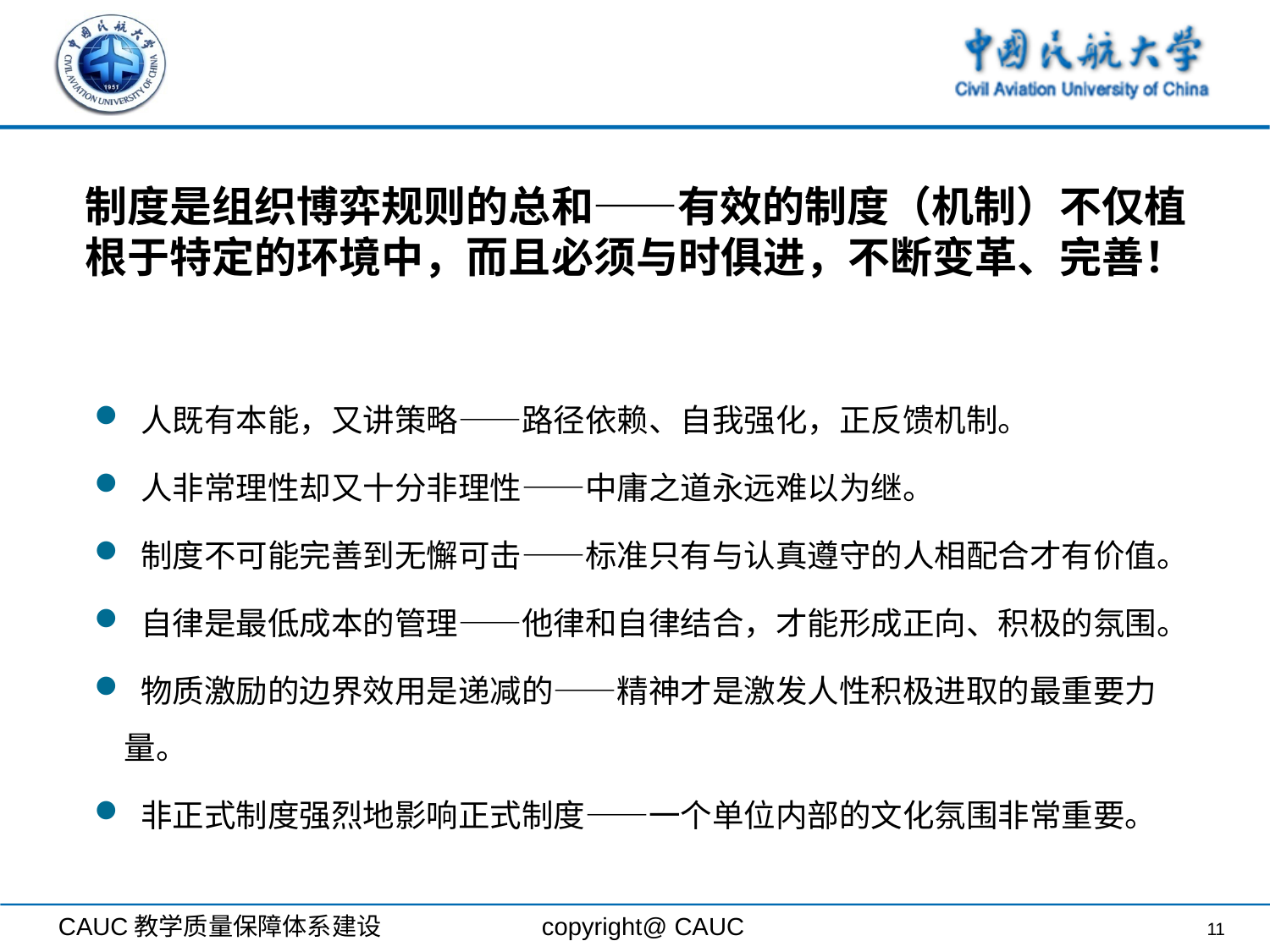

# 制度是组织博弈规则的总和——有效的制度（机制）不仅植根于特定的环境中，而且必须与时俱进，不断变革、完善！
 人既有本能，又讲策略——路径依赖、自我强化，正反馈机制。
 人非常理性却又十分非理性——中庸之道永远难以为继。
 制度不可能完善到无懈可击——标准只有与认真遵守的人相配合才有价值。
 自律是最低成本的管理——他律和自律结合，才能形成正向、积极的氛围。
 物质激励的边界效用是递减的——精神才是激发人性积极进取的最重要力量。
 非正式制度强烈地影响正式制度——一个单位内部的文化氛围非常重要。
11